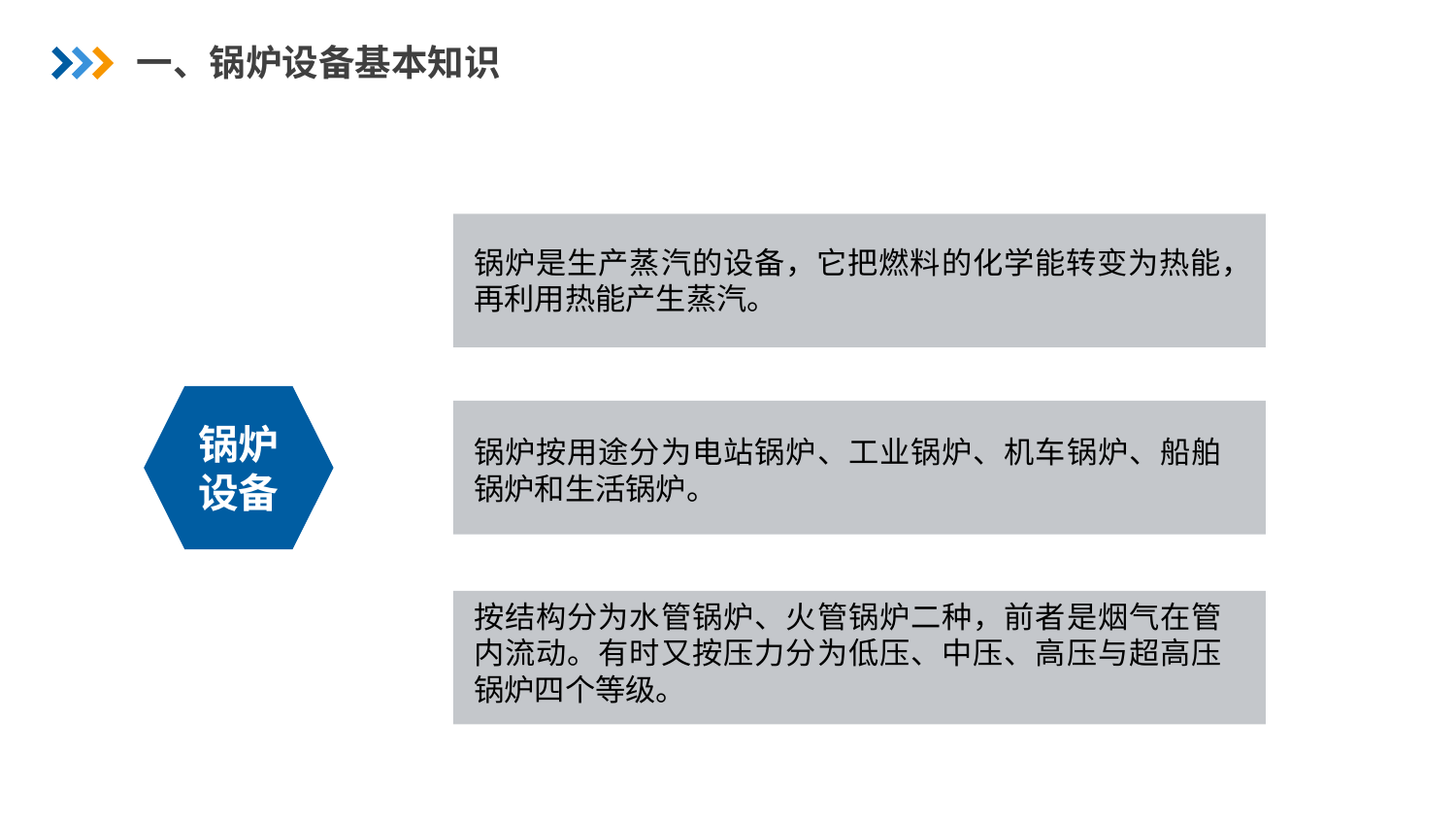

一、锅炉设备基本知识

锅炉是生产蒸汽的设备，它把燃料的化学能转变为热能，再利用热能产生蒸汽。
锅炉设备

锅炉按用途分为电站锅炉、工业锅炉、机车锅炉、船舶锅炉和生活锅炉。

按结构分为水管锅炉、火管锅炉二种，前者是烟气在管内流动。有时又按压力分为低压、中压、高压与超高压锅炉四个等级。